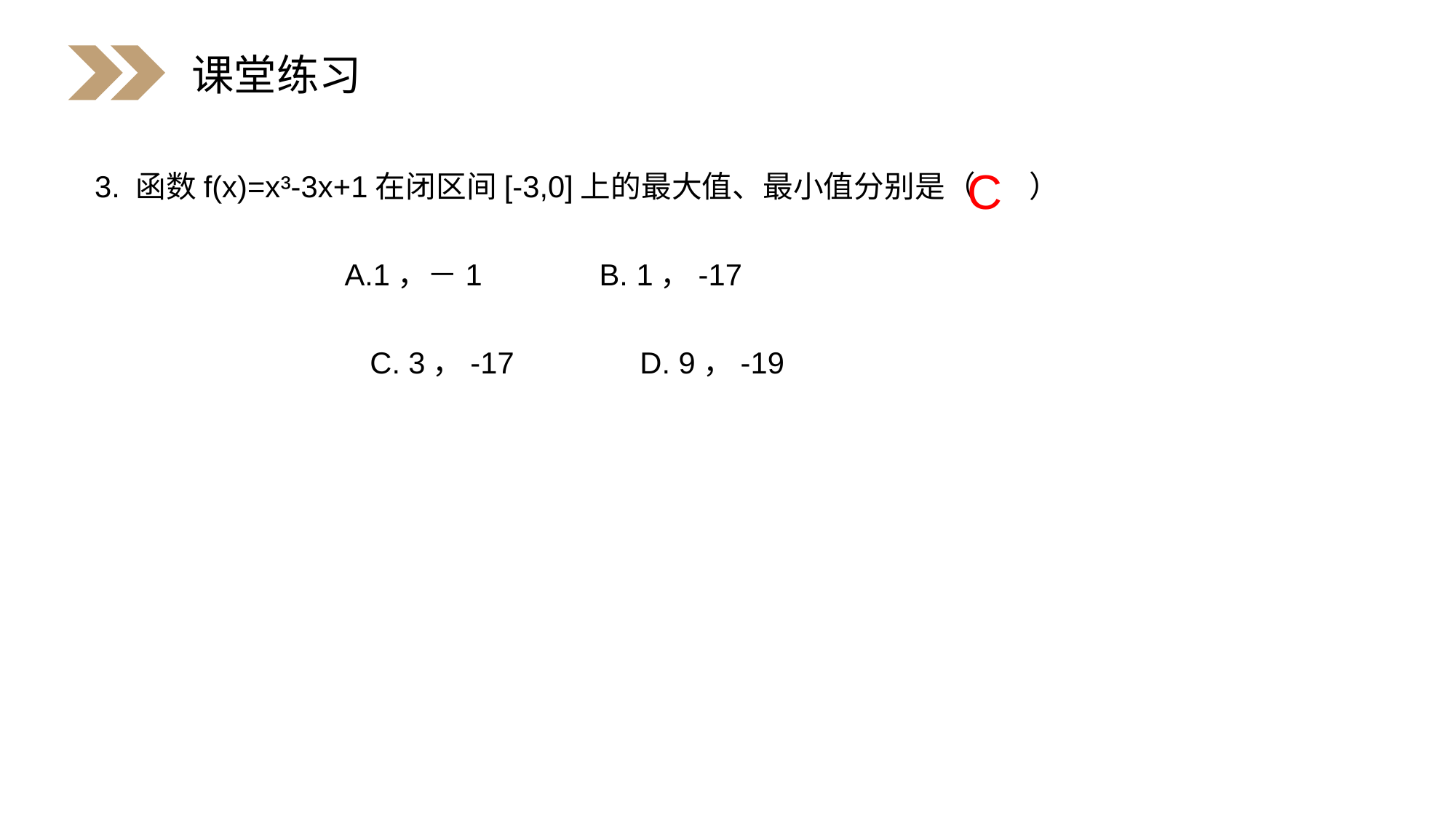

课堂练习
3. 函数f(x)=x³-3x+1在闭区间[-3,0]上的最大值、最小值分别是（        ）
1，－1              B. 1，-17
C. 3，-17               D. 9，-19
C